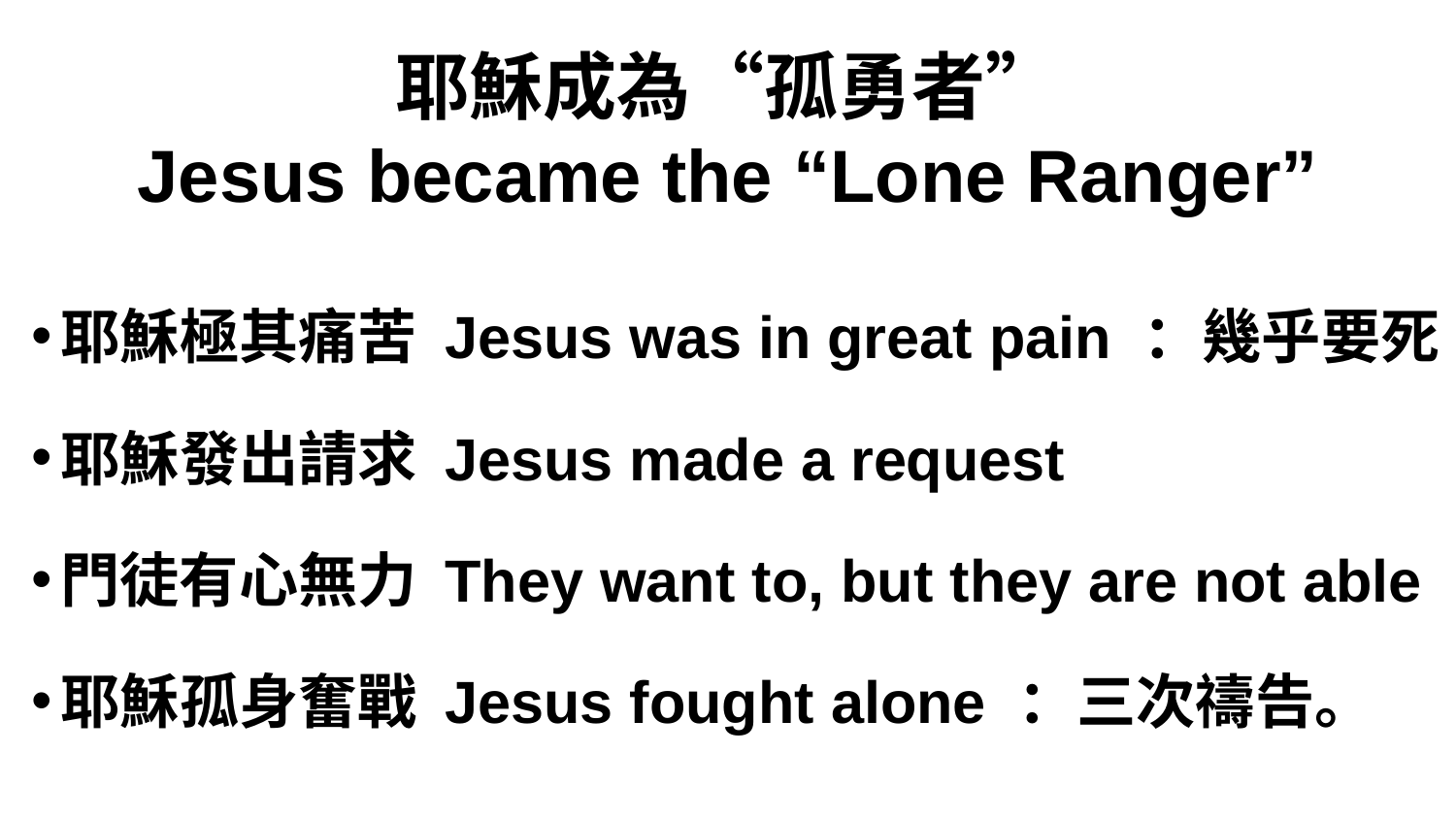

# 耶穌成為“孤勇者” Jesus became the “Lone Ranger”
耶穌極其痛苦 Jesus was in great pain ：幾乎要死
耶穌發出請求 Jesus made a request
門徒有心無力 They want to, but they are not able
耶穌孤身奮戰 Jesus fought alone ：三次禱告。